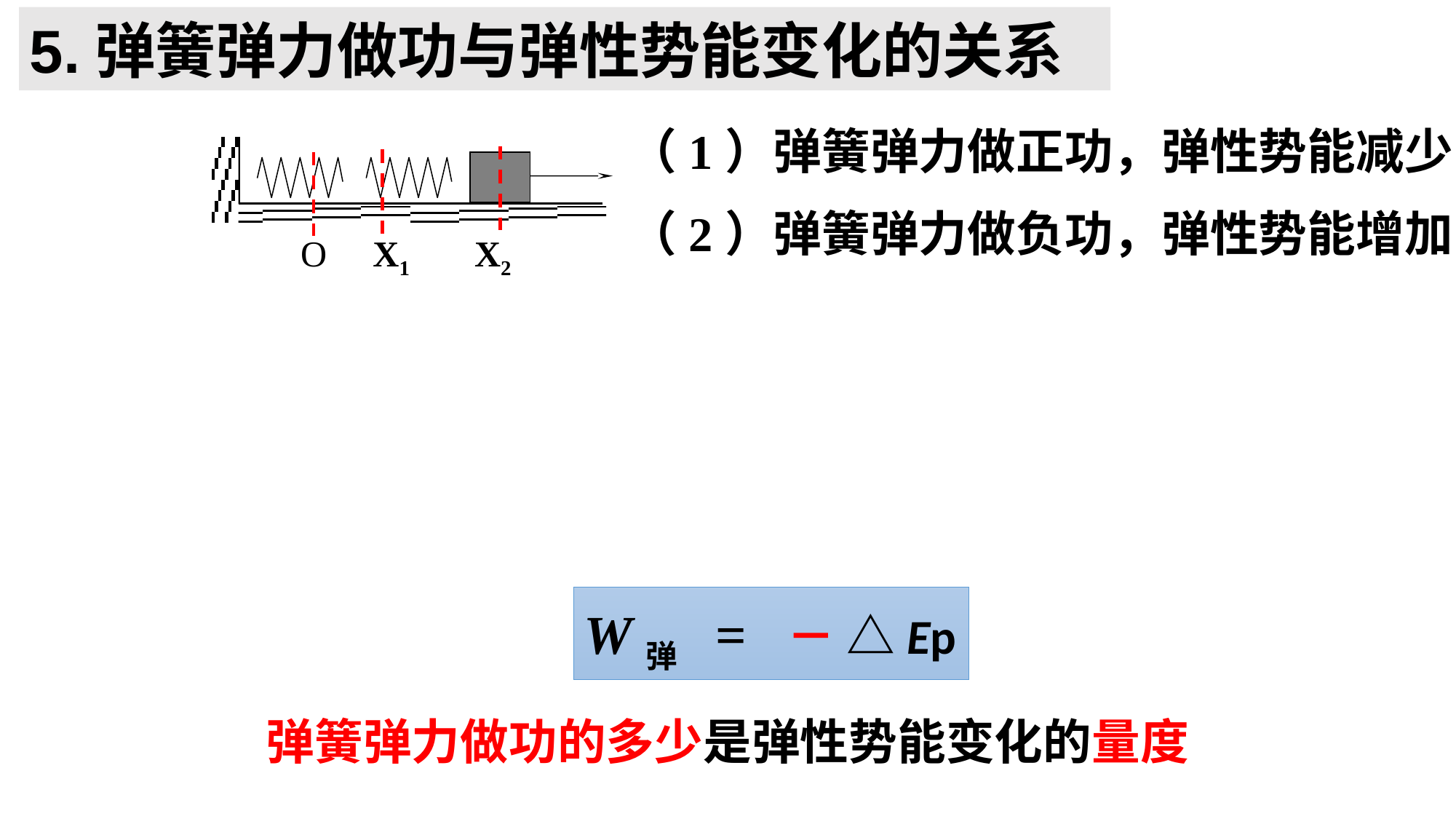

5.弹簧弹力做功与弹性势能变化的关系

O     X1            X2
（1）弹簧弹力做正功，弹性势能减少
（2）弹簧弹力做负功，弹性势能增加
W弹  =  － △Ep
弹簧弹力做功的多少是弹性势能变化的量度